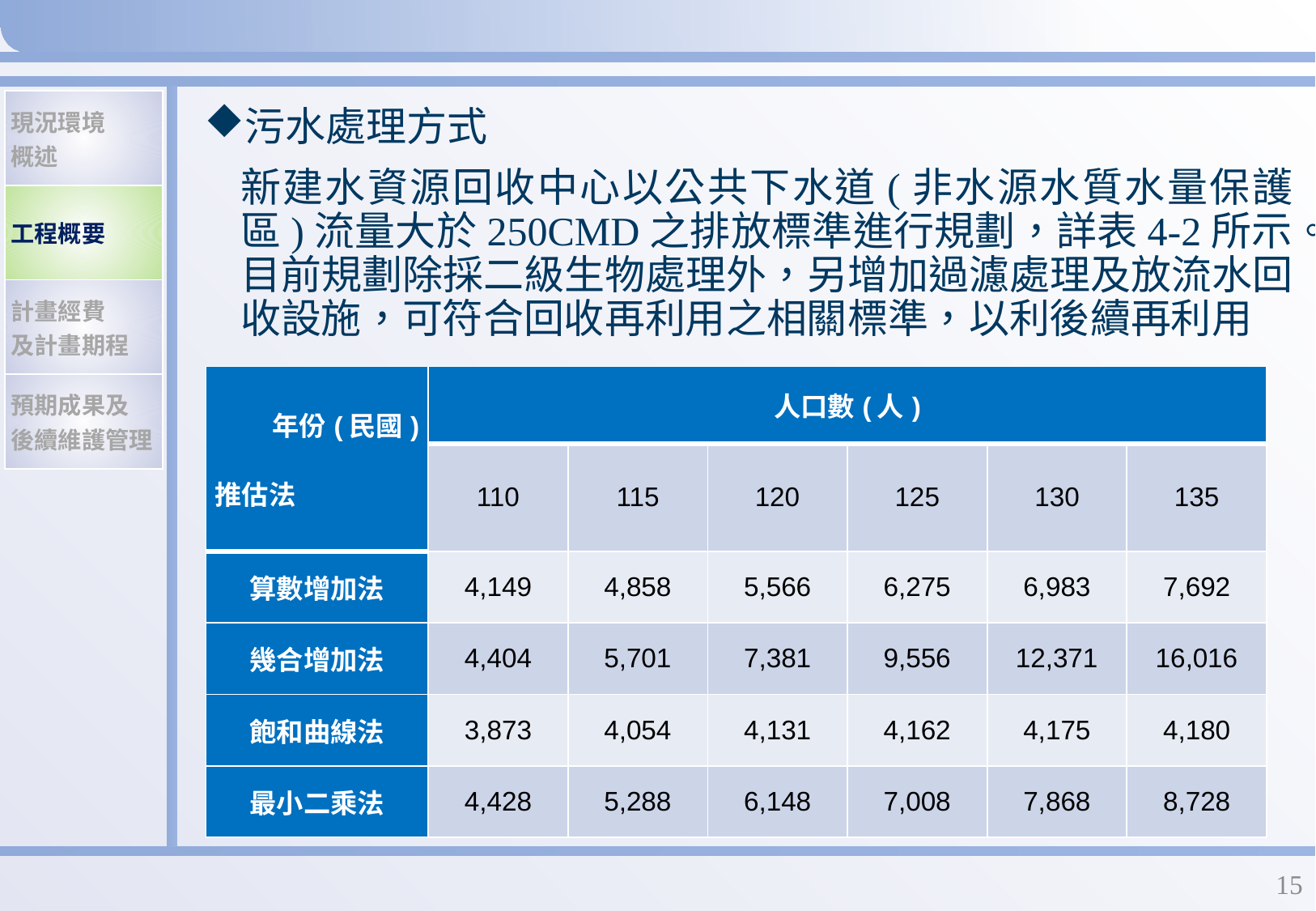

#
| 現況環境 概述 |
| --- |
| 工程概要 |
| 計畫經費 及計畫期程 |
| 預期成果及 後續維護管理 |
污水處理方式
新建水資源回收中心以公共下水道(非水源水質水量保護區)流量大於250CMD之排放標準進行規劃，詳表4-2所示。目前規劃除採二級生物處理外，另增加過濾處理及放流水回收設施，可符合回收再利用之相關標準，以利後續再利用

| 年份(民國)   推估法 | 人口數(人) |  |  |  |  |  |
| --- | --- | --- | --- | --- | --- | --- |
|  | 110 | 115 | 120 | 125 | 130 | 135 |
| 算數增加法 | 4,149 | 4,858 | 5,566 | 6,275 | 6,983 | 7,692 |
| 幾合增加法 | 4,404 | 5,701 | 7,381 | 9,556 | 12,371 | 16,016 |
| 飽和曲線法 | 3,873 | 4,054 | 4,131 | 4,162 | 4,175 | 4,180 |
| 最小二乘法 | 4,428 | 5,288 | 6,148 | 7,008 | 7,868 | 8,728 |
15